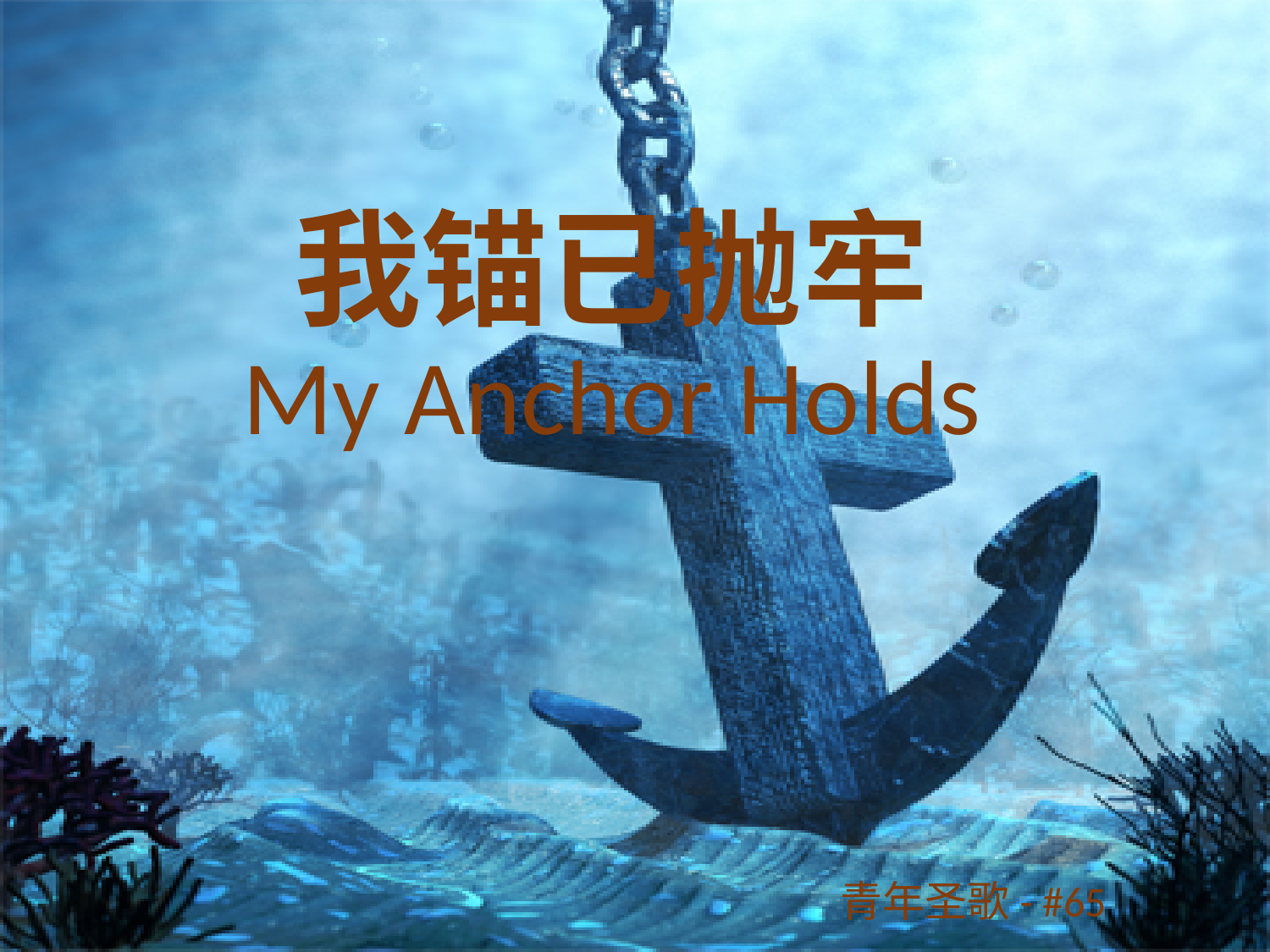

# 我锚已抛牢 My Anchor Holds
青年圣歌- #65